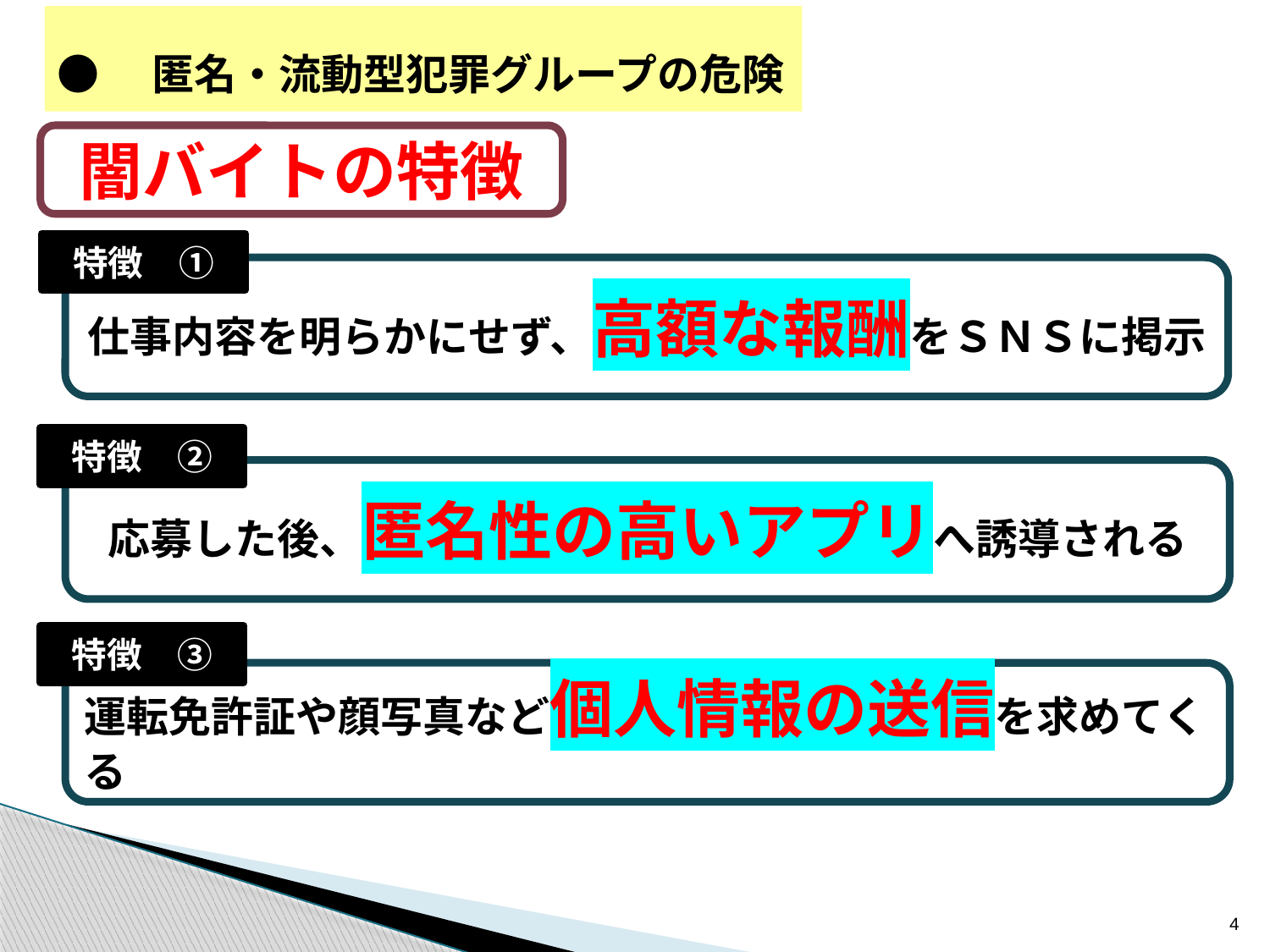

●　匿名・流動型犯罪グループの危険性
闇バイトの特徴
特徴　①
仕事内容を明らかにせず、高額な報酬をＳＮＳに掲示
特徴　②
応募した後、匿名性の高いアプリへ誘導される
特徴　③
運転免許証や顔写真など個人情報の送信を求めてくる
4